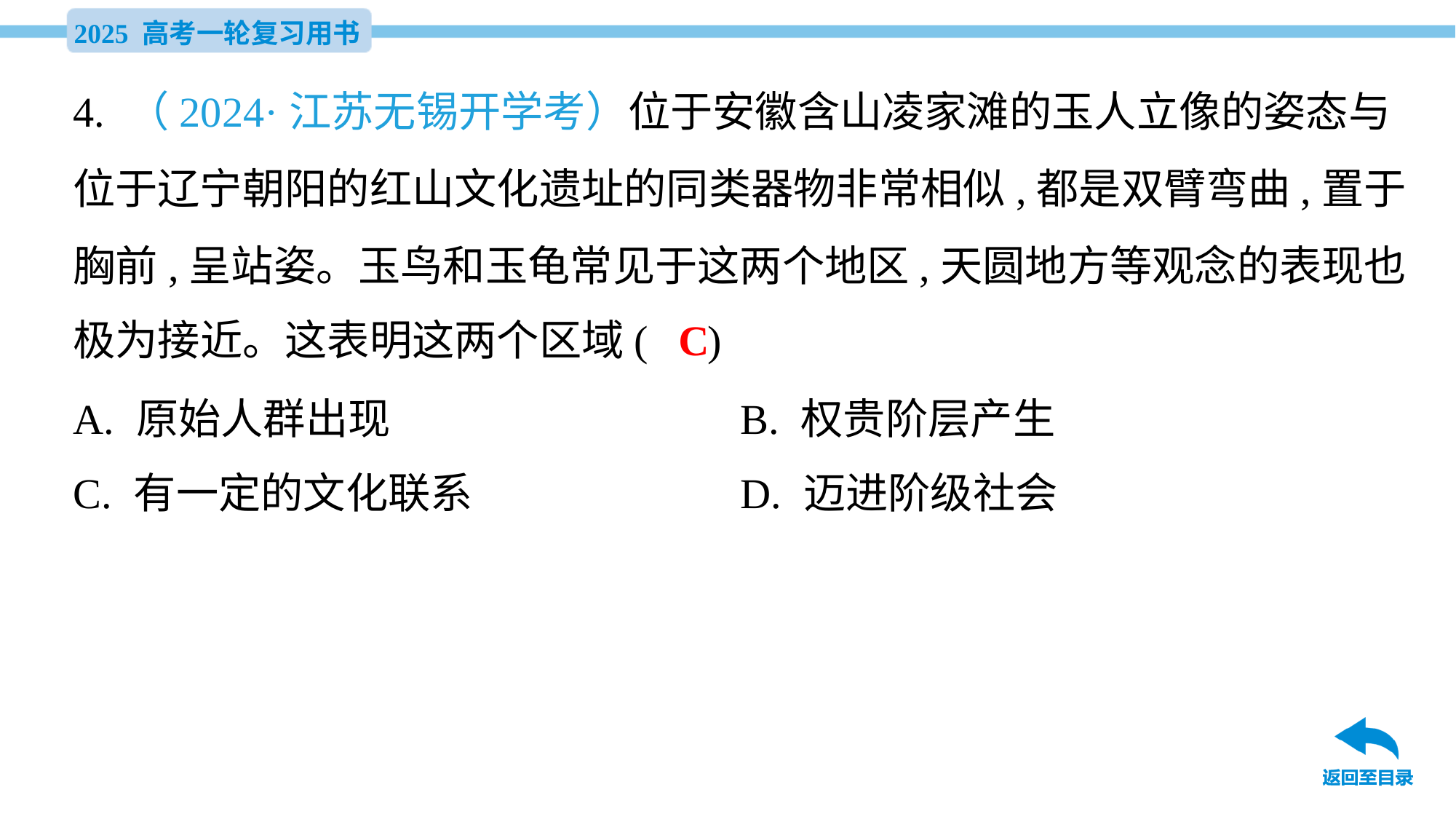

4. （2024·江苏无锡开学考）位于安徽含山凌家滩的玉人立像的姿态与
位于辽宁朝阳的红山文化遗址的同类器物非常相似,都是双臂弯曲,置于
胸前,呈站姿。玉鸟和玉龟常见于这两个地区,天圆地方等观念的表现也
极为接近。这表明这两个区域(     )
C
A. 原始人群出现	B. 权贵阶层产生
C. 有一定的文化联系	D. 迈进阶级社会